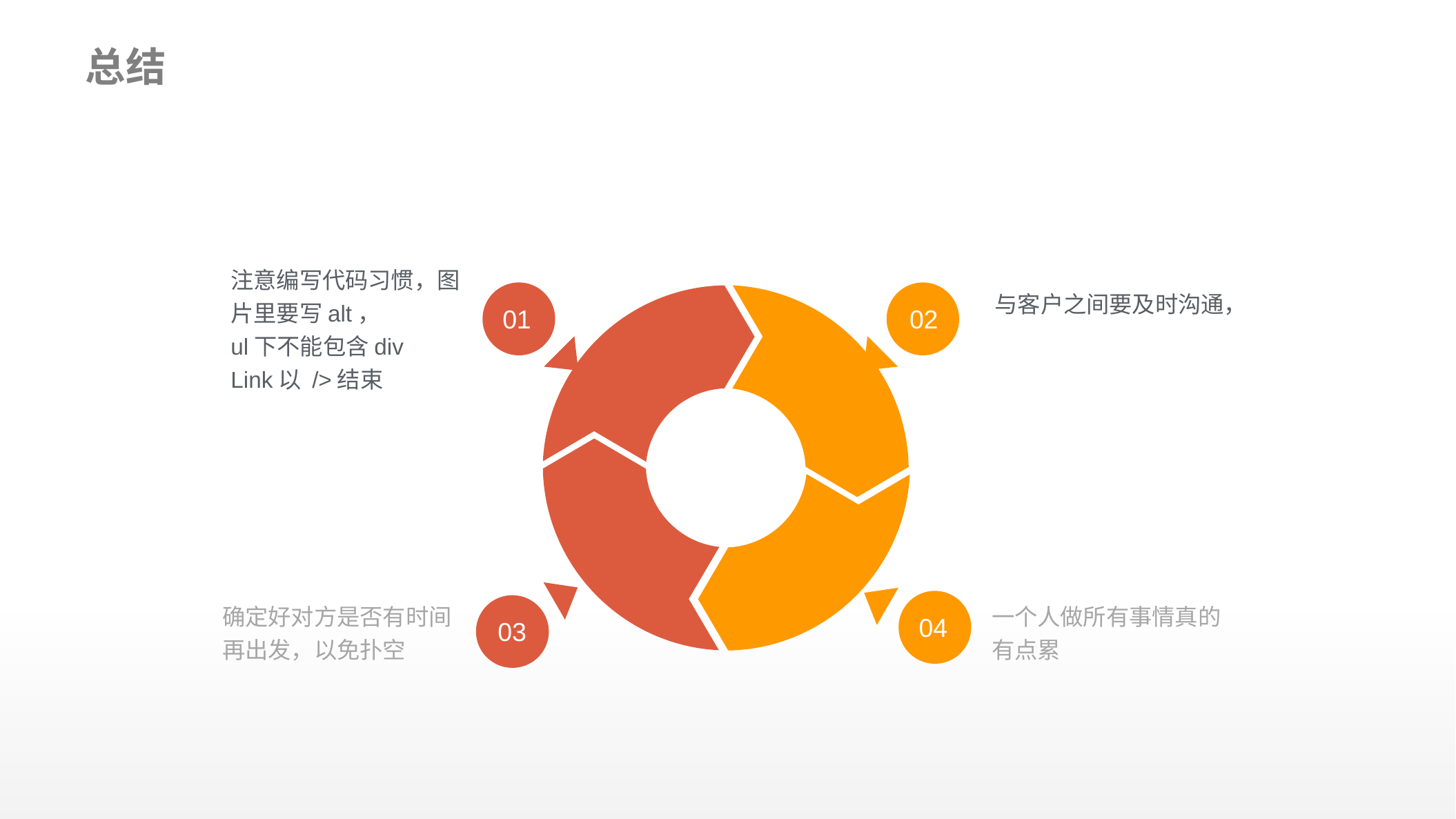

总结
注意编写代码习惯，图片里要写alt，
ul下不能包含div
Link以 />结束

与客户之间要及时沟通，

01
02

确定好对方是否有时间再出发，以免扑空
一个人做所有事情真的有点累
04
03